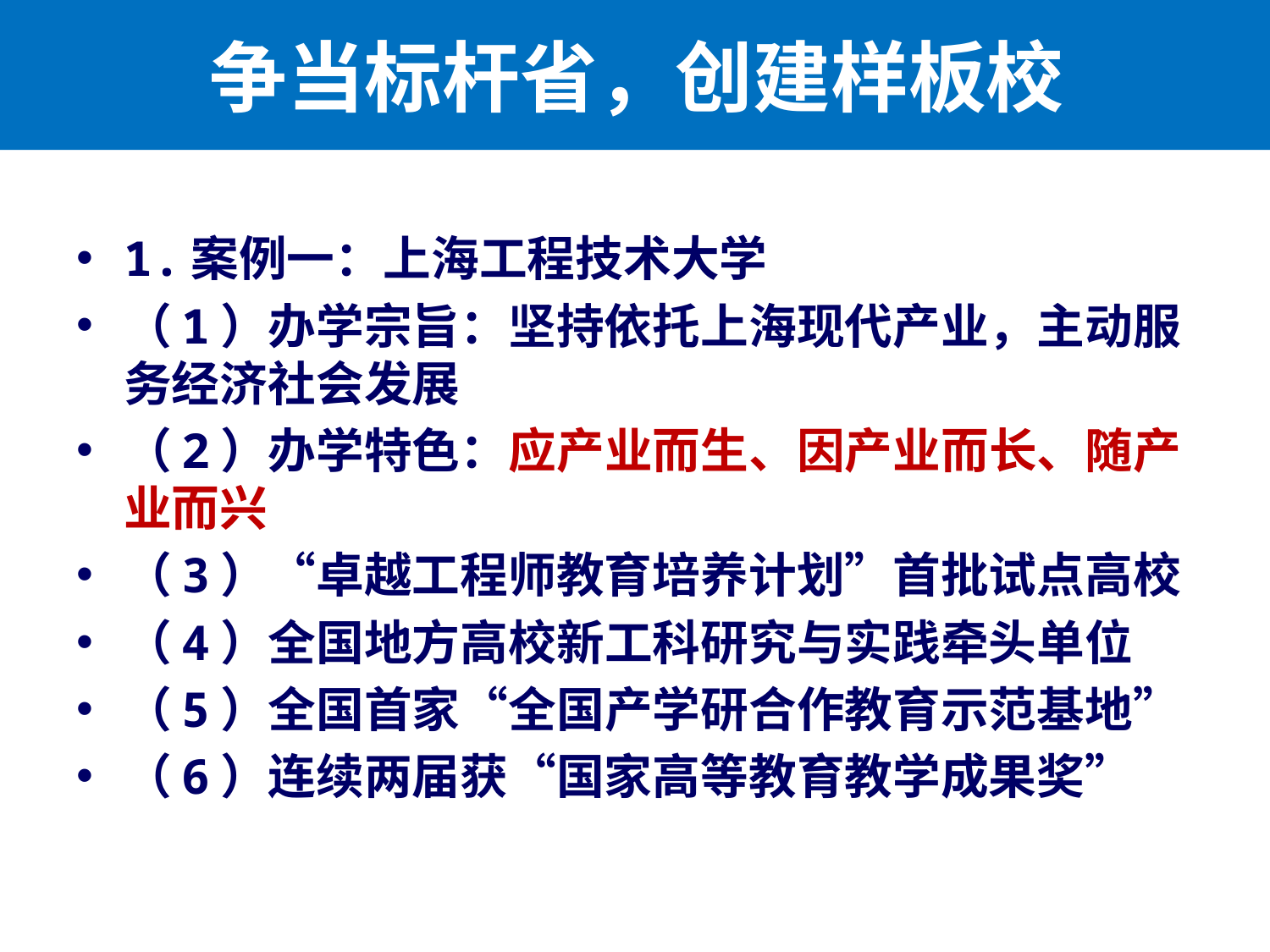

争当标杆省，创建样板校
1.案例一：上海工程技术大学
（1）办学宗旨：坚持依托上海现代产业，主动服务经济社会发展
（2）办学特色：应产业而生、因产业而长、随产业而兴
（3）“卓越工程师教育培养计划”首批试点高校
（4）全国地方高校新工科研究与实践牵头单位
（5）全国首家“全国产学研合作教育示范基地”
（6）连续两届获“国家高等教育教学成果奖”